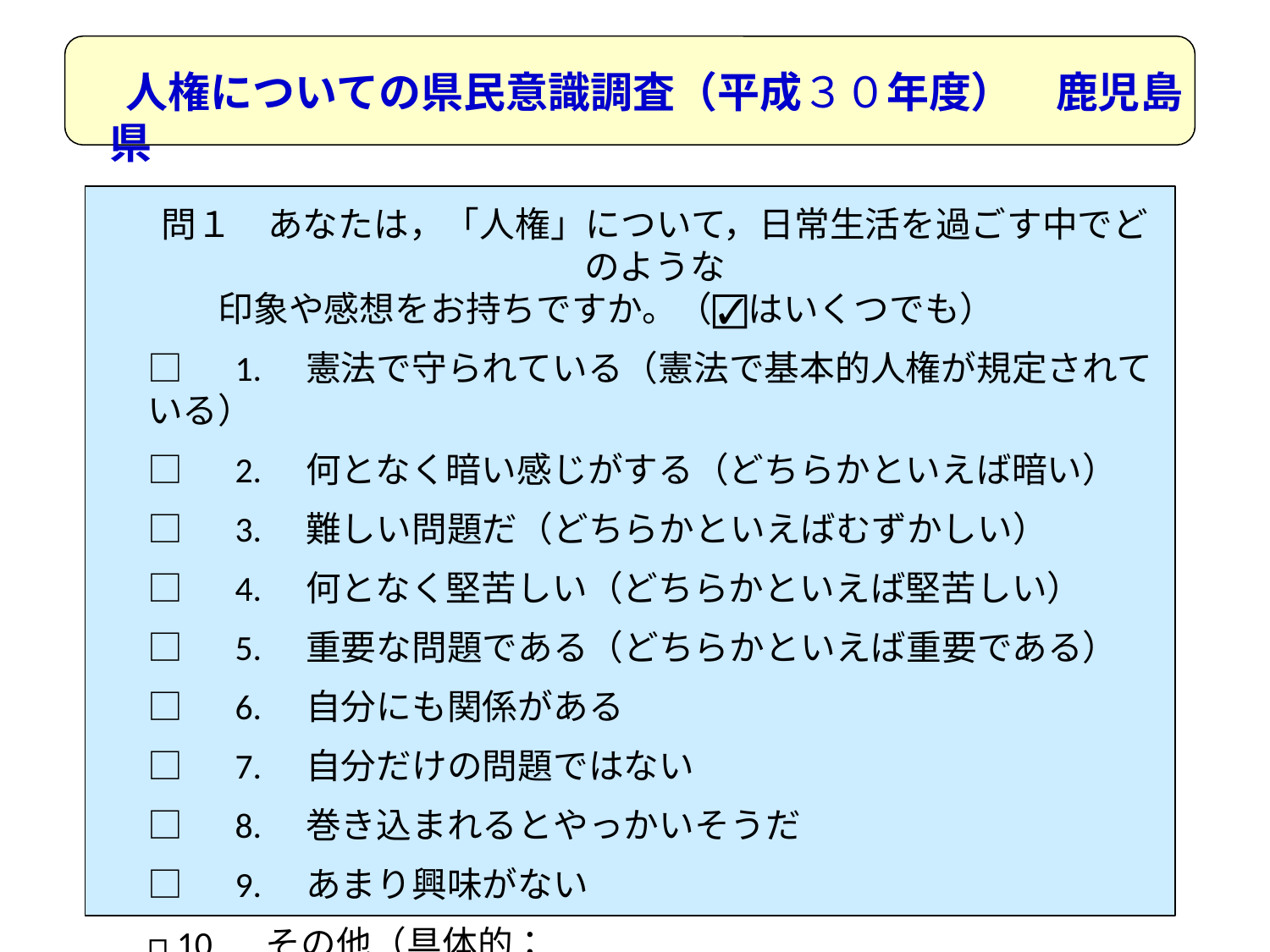

人権についての県民意識調査（平成３０年度）　鹿児島県

問１　あなたは，「人権」について，日常生活を過ごす中でどのような
　　印象や感想をお持ちですか。（☑はいくつでも）

□　1.　憲法で守られている（憲法で基本的人権が規定されている）

□　2.　何となく暗い感じがする（どちらかといえば暗い）

□　3.　難しい問題だ（どちらかといえばむずかしい）

□　4.　何となく堅苦しい（どちらかといえば堅苦しい）

□　5.　重要な問題である（どちらかといえば重要である）

□　6.　自分にも関係がある

□　7.　自分だけの問題ではない

□　8.　巻き込まれるとやっかいそうだ

□　9.　あまり興味がない

□ 10.　その他（具体的：　　　　　　　　　　　　　　　　　　　　　　　　　　）